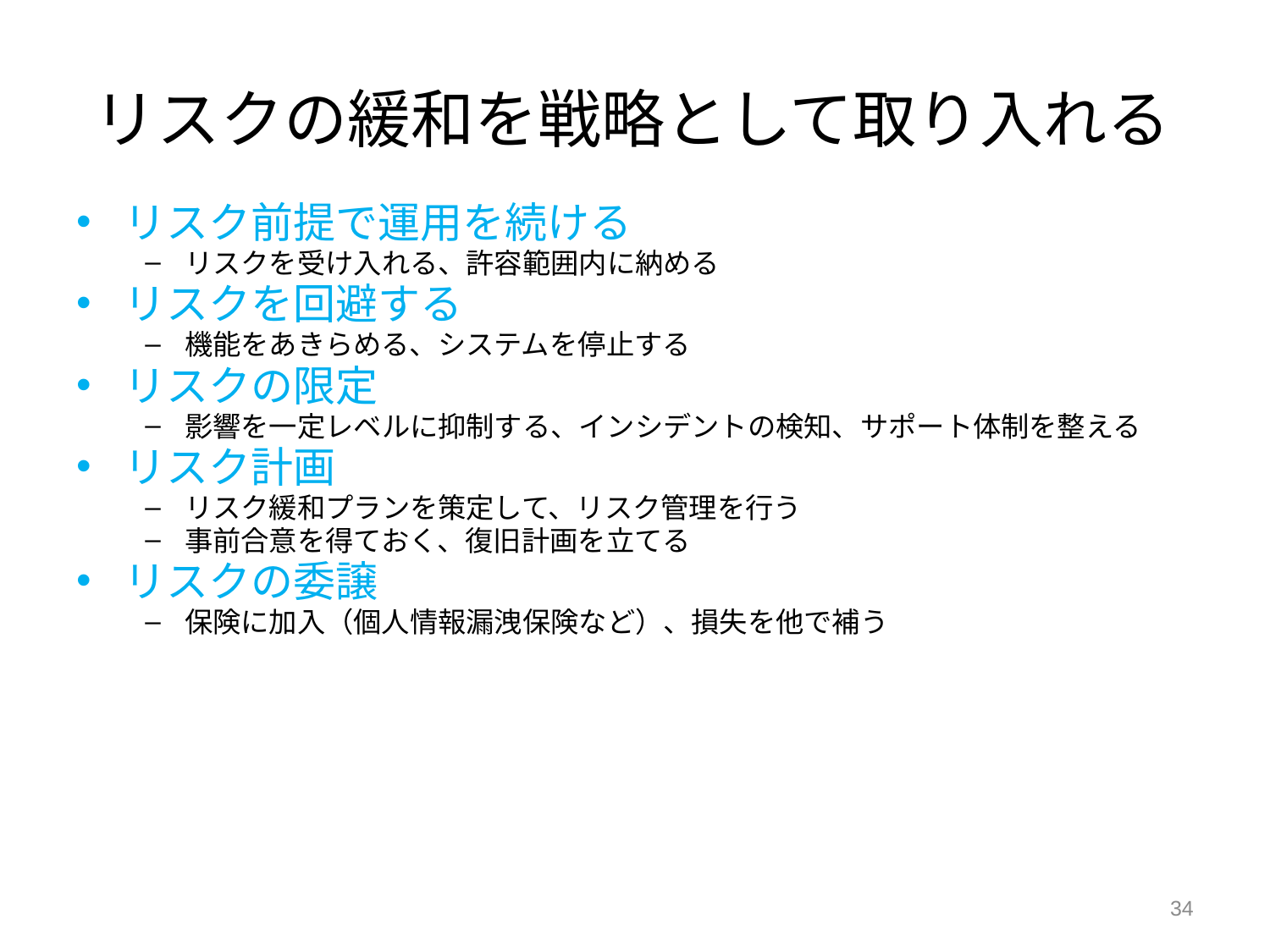

# リスクの緩和を戦略として取り入れる
リスク前提で運用を続ける
リスクを受け入れる、許容範囲内に納める
リスクを回避する
機能をあきらめる、システムを停止する
リスクの限定
影響を一定レベルに抑制する、インシデントの検知、サポート体制を整える
リスク計画
リスク緩和プランを策定して、リスク管理を行う
事前合意を得ておく、復旧計画を立てる
リスクの委譲
保険に加入（個人情報漏洩保険など）、損失を他で補う
34